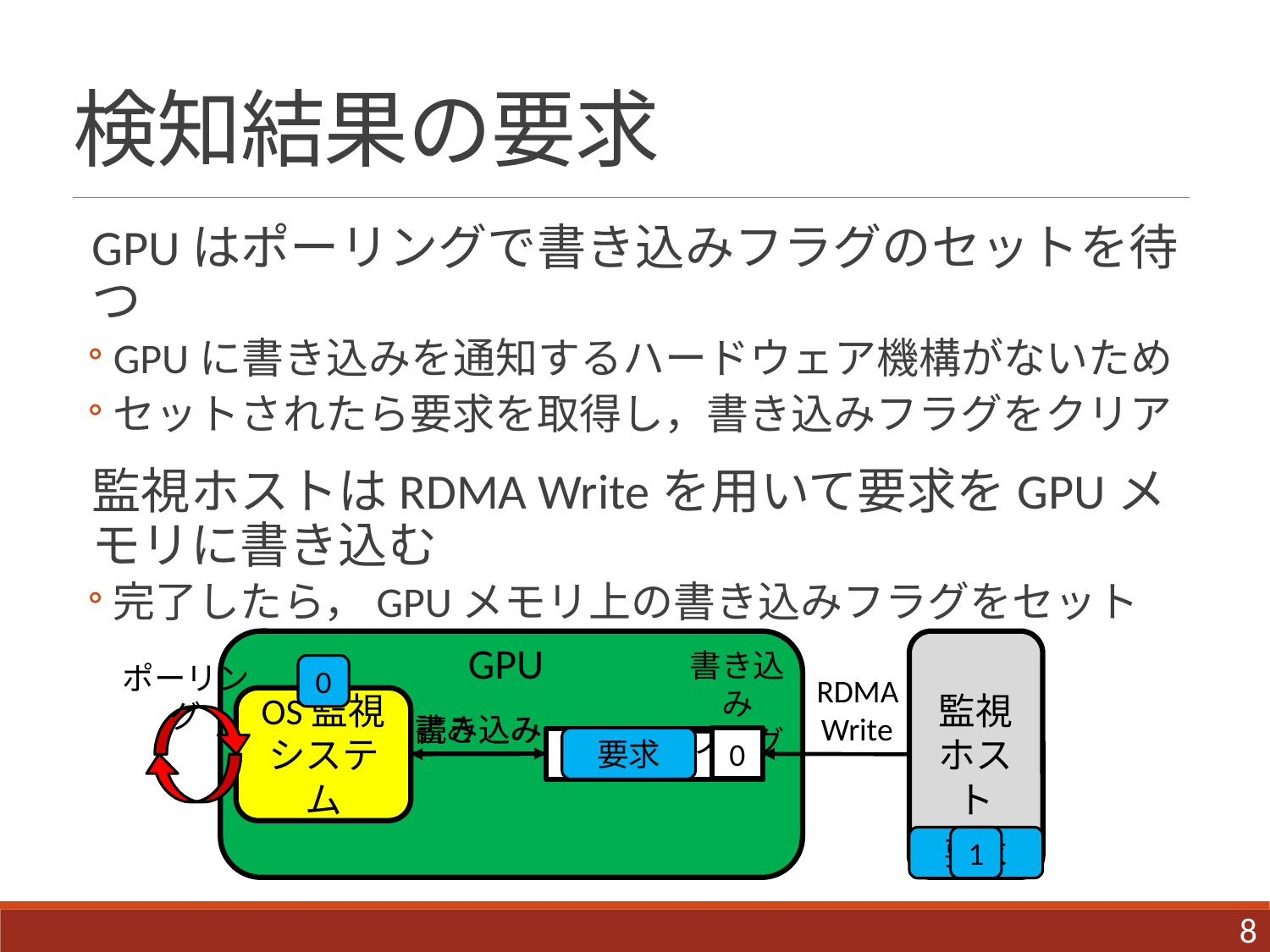

# 検知結果の要求
GPUはポーリングで書き込みフラグのセットを待つ
GPUに書き込みを通知するハードウェア機構がないため
セットされたら要求を取得し，書き込みフラグをクリア
監視ホストはRDMA Writeを用いて要求をGPUメモリに書き込む
完了したら，GPUメモリ上の書き込みフラグをセット
GPU

監視ホスト
書き込み
フラグ
ポーリング
0
RDMAWrite
OS監視
システム
書き込み
読み込み

0
要求
0
1
要求
0
1
0

要求
1
8